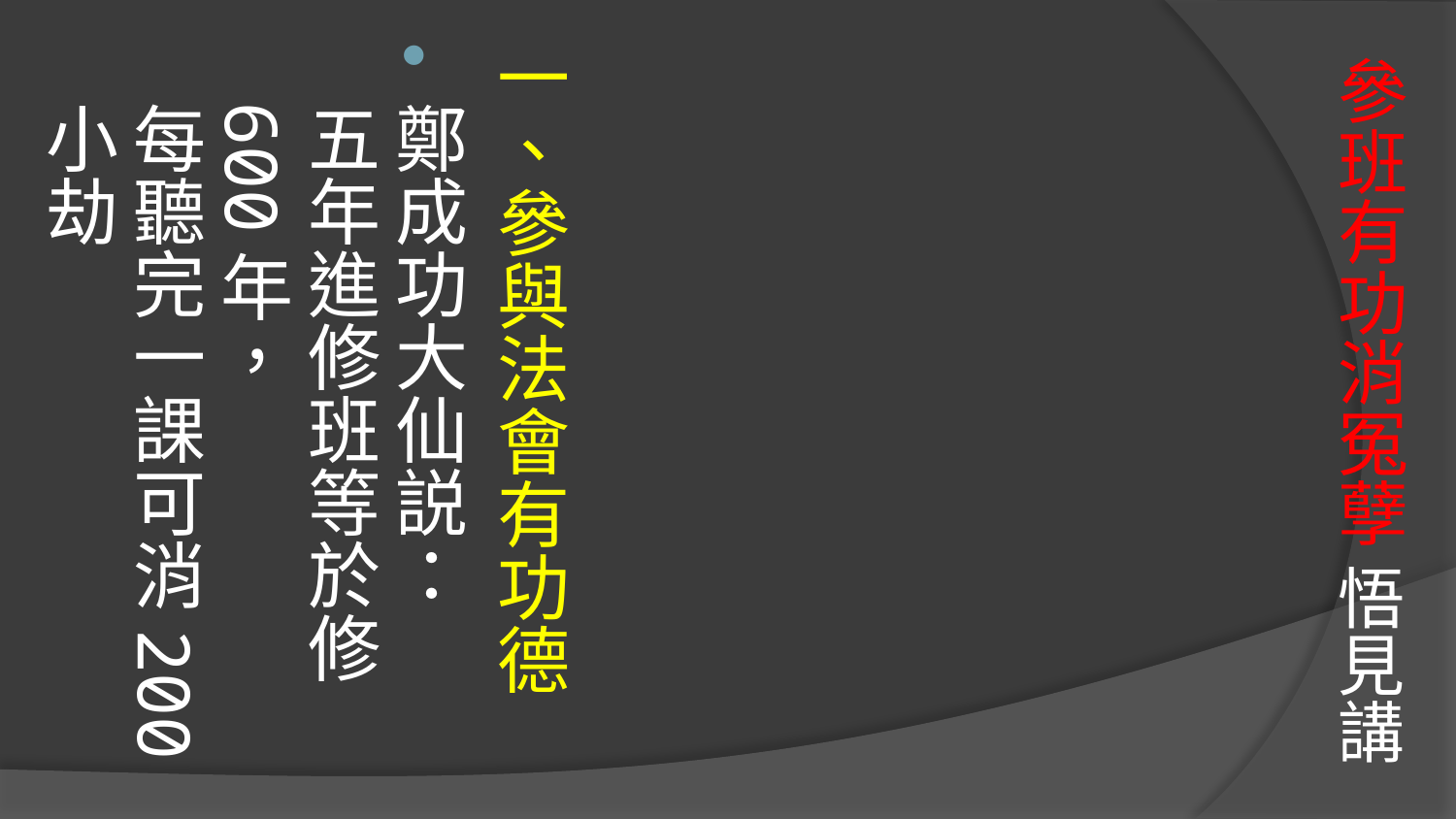

一、參與法會有功德
鄭成功大仙説：
五年進修班等於修600年，
每聽完一課可消200小劫
# 參班有功消冤孽 悟見講